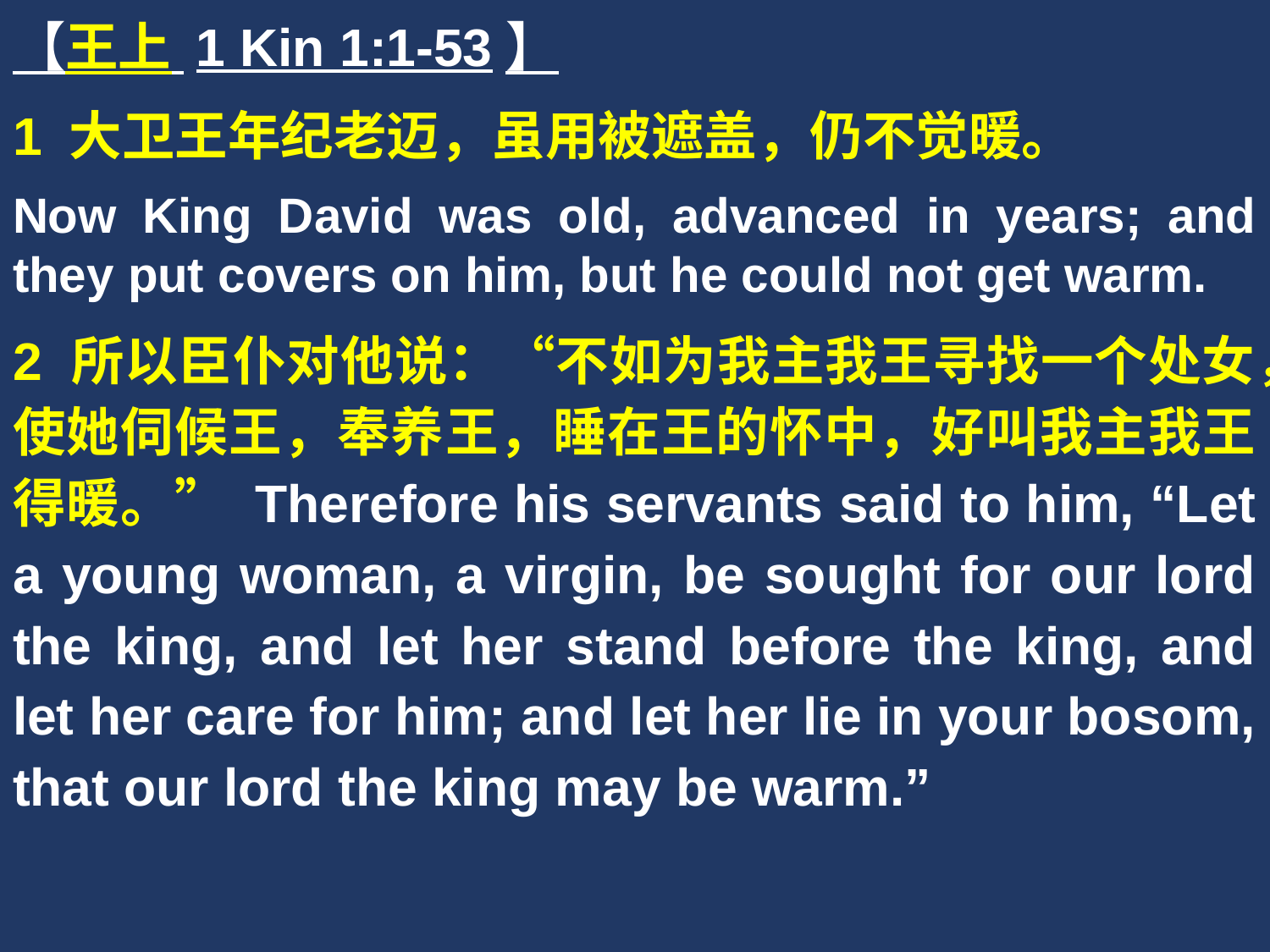

【王上 1 Kin 1:1-53】
1 大卫王年纪老迈，虽用被遮盖，仍不觉暖。
Now King David was old, advanced in years; and they put covers on him, but he could not get warm.
2 所以臣仆对他说：“不如为我主我王寻找一个处女，使她伺候王，奉养王，睡在王的怀中，好叫我主我王得暖。” Therefore his servants said to him, “Let a young woman, a virgin, be sought for our lord the king, and let her stand before the king, and let her care for him; and let her lie in your bosom, that our lord the king may be warm.”